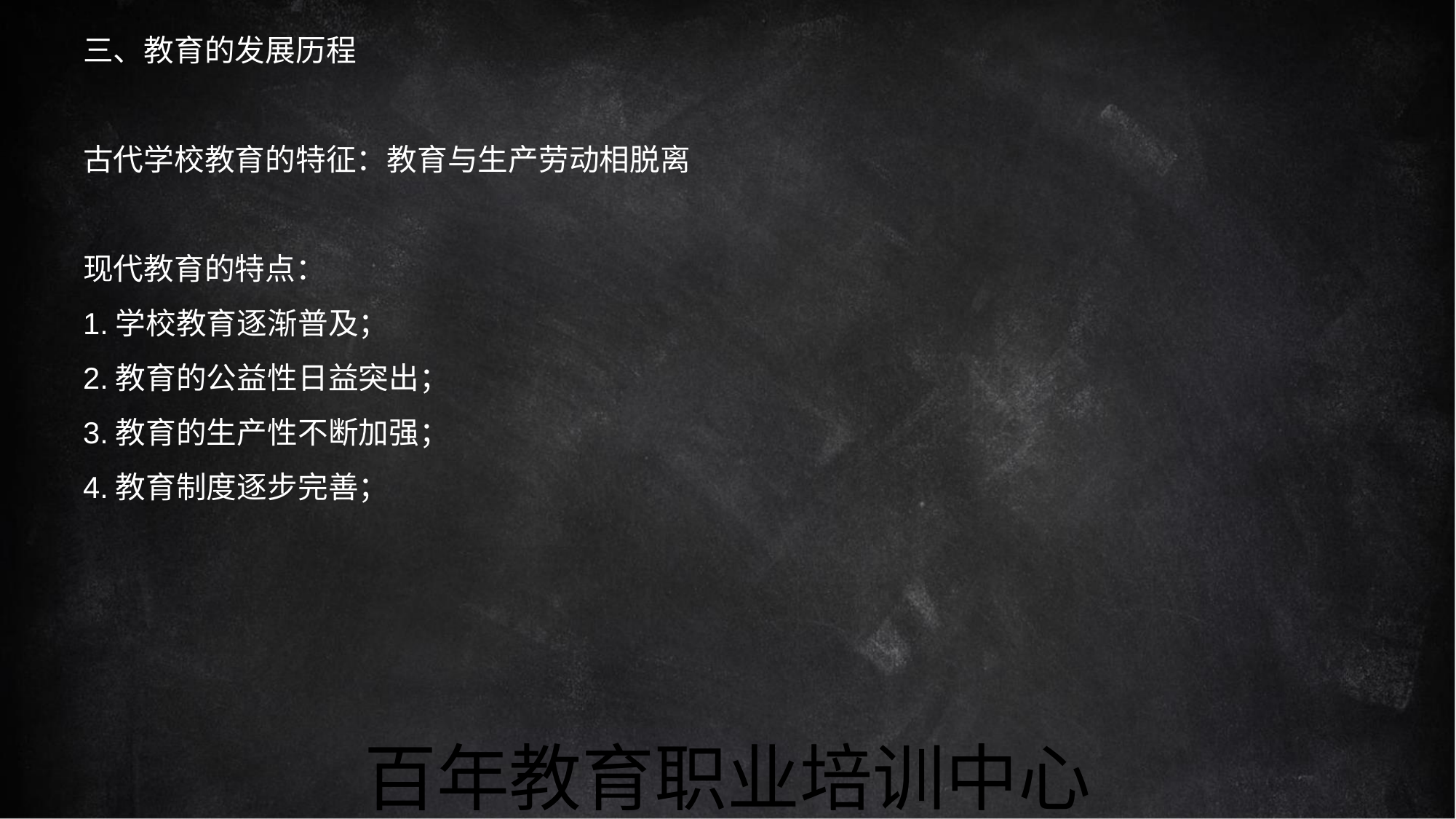

三、教育的发展历程
古代学校教育的特征：教育与生产劳动相脱离
现代教育的特点：
1.学校教育逐渐普及；
2.教育的公益性日益突出；
3.教育的生产性不断加强；
4.教育制度逐步完善；
百年教育职业培训中心